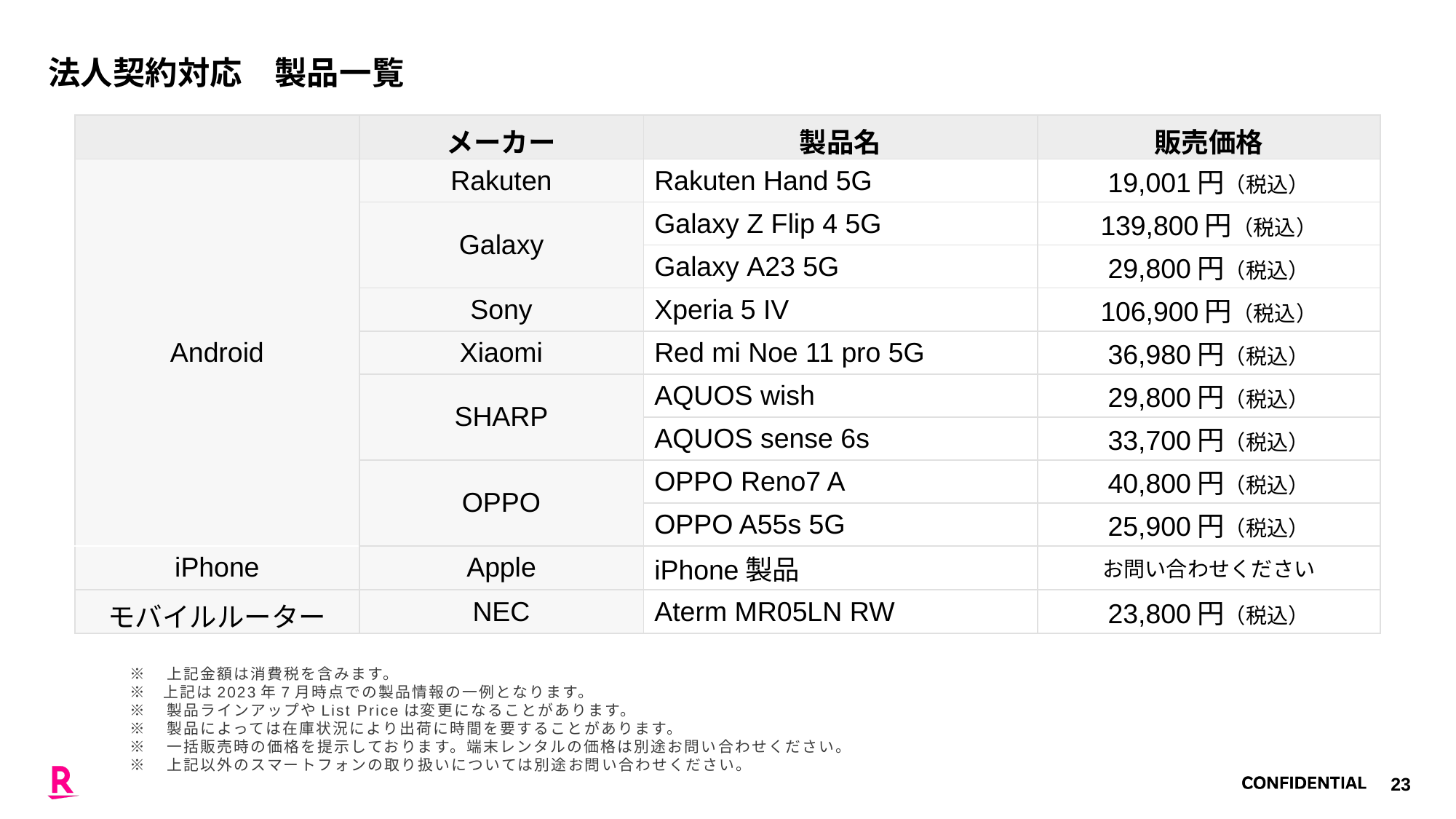

法人契約対応　製品一覧
|  | メーカー | 製品名 | 販売価格 |
| --- | --- | --- | --- |
| Android | Rakuten | Rakuten Hand 5G | 19,001円（税込） |
|  | Galaxy | Galaxy Z Flip 4 5G​ | 139,800円（税込） |
|  |  | Galaxy A23 5G | 29,800円（税込） |
|  | Sony | Xperia 5 IV​ | 106,900円（税込） |
|  | Xiaomi | Red mi Noe 11 pro 5G | 36,980円（税込） |
|  | SHARP | AQUOS wish | 29,800円（税込） |
|  |  | AQUOS sense 6s | 33,700円（税込） |
|  | OPPO | OPPO Reno7 A | 40,800円（税込） |
|  |  | OPPO A55s 5G | 25,900円（税込） |
| iPhone | Apple | iPhone製品 | お問い合わせください |
| モバイルルーター | NEC | Aterm MR05LN RW | 23,800円（税込） |
※　上記金額は消費税を含みます。
※　上記は2023年7月時点での製品情報の一例となります。
※　製品ラインアップやList Priceは変更になることがあります。
※　製品によっては在庫状況により出荷に時間を要することがあります。
※　一括販売時の価格を提示しております。端末レンタルの価格は別途お問い合わせください。
※　上記以外のスマートフォンの取り扱いについては別途お問い合わせください。